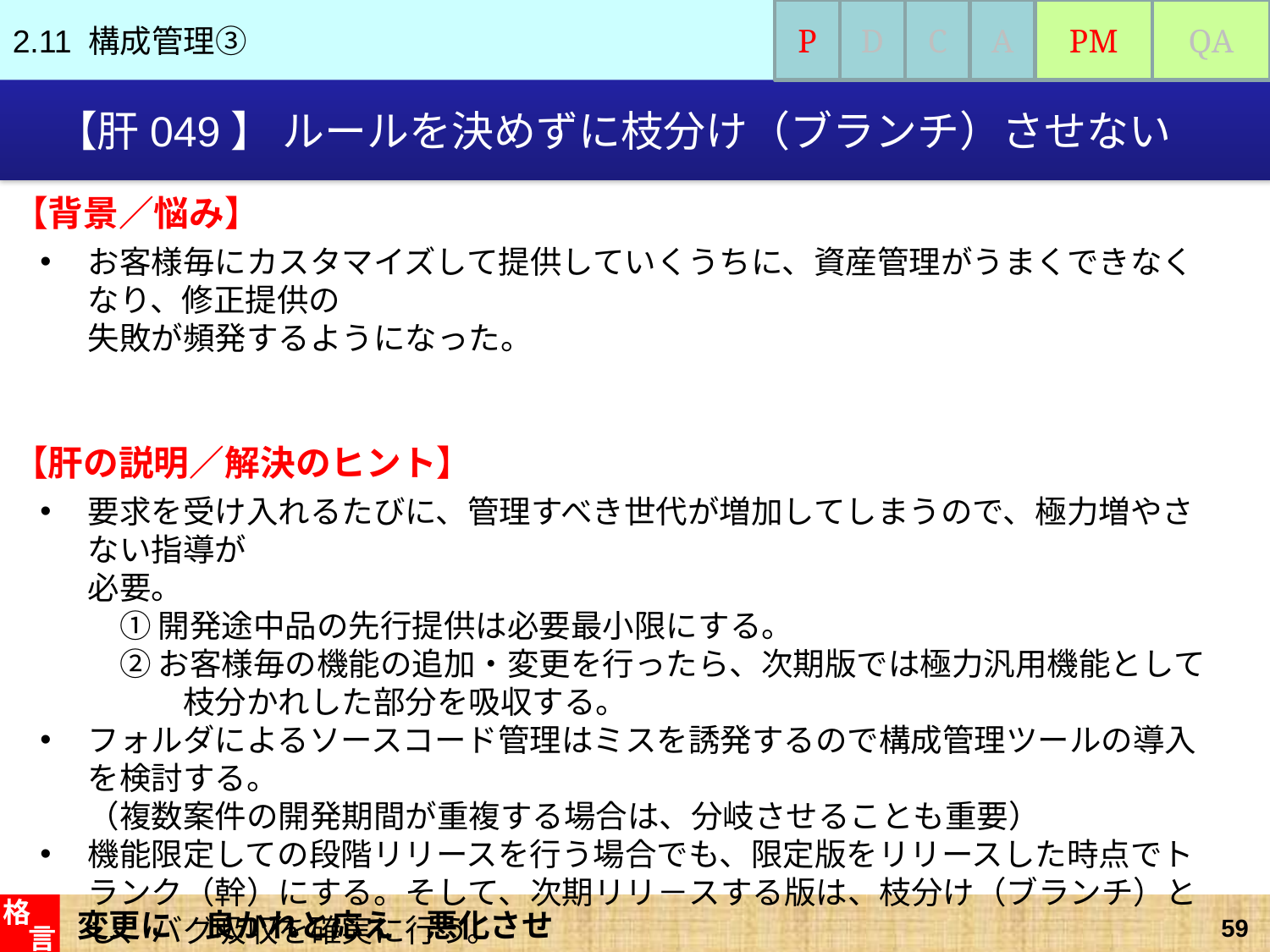

2.11 構成管理③
P
D
C
A
PM
QA
# 【肝049】 ルールを決めずに枝分け（ブランチ）させない
【背景／悩み】
お客様毎にカスタマイズして提供していくうちに、資産管理がうまくできなくなり、修正提供の
失敗が頻発するようになった。
【肝の説明／解決のヒント】
要求を受け入れるたびに、管理すべき世代が増加してしまうので、極力増やさない指導が
必要。
　① 開発途中品の先行提供は必要最小限にする。
　② お客様毎の機能の追加・変更を行ったら、次期版では極力汎用機能として
　　　枝分かれした部分を吸収する。
フォルダによるソースコード管理はミスを誘発するので構成管理ツールの導入を検討する。
（複数案件の開発期間が重複する場合は、分岐させることも重要）
機能限定しての段階リリースを行う場合でも、限定版をリリースした時点でトランク（幹）にする。そして、次期リリ－スする版は、枝分け（ブランチ）とし、バグ吸収を確実に行う。
変更に　良かれと応え　悪化させ
格
言
59